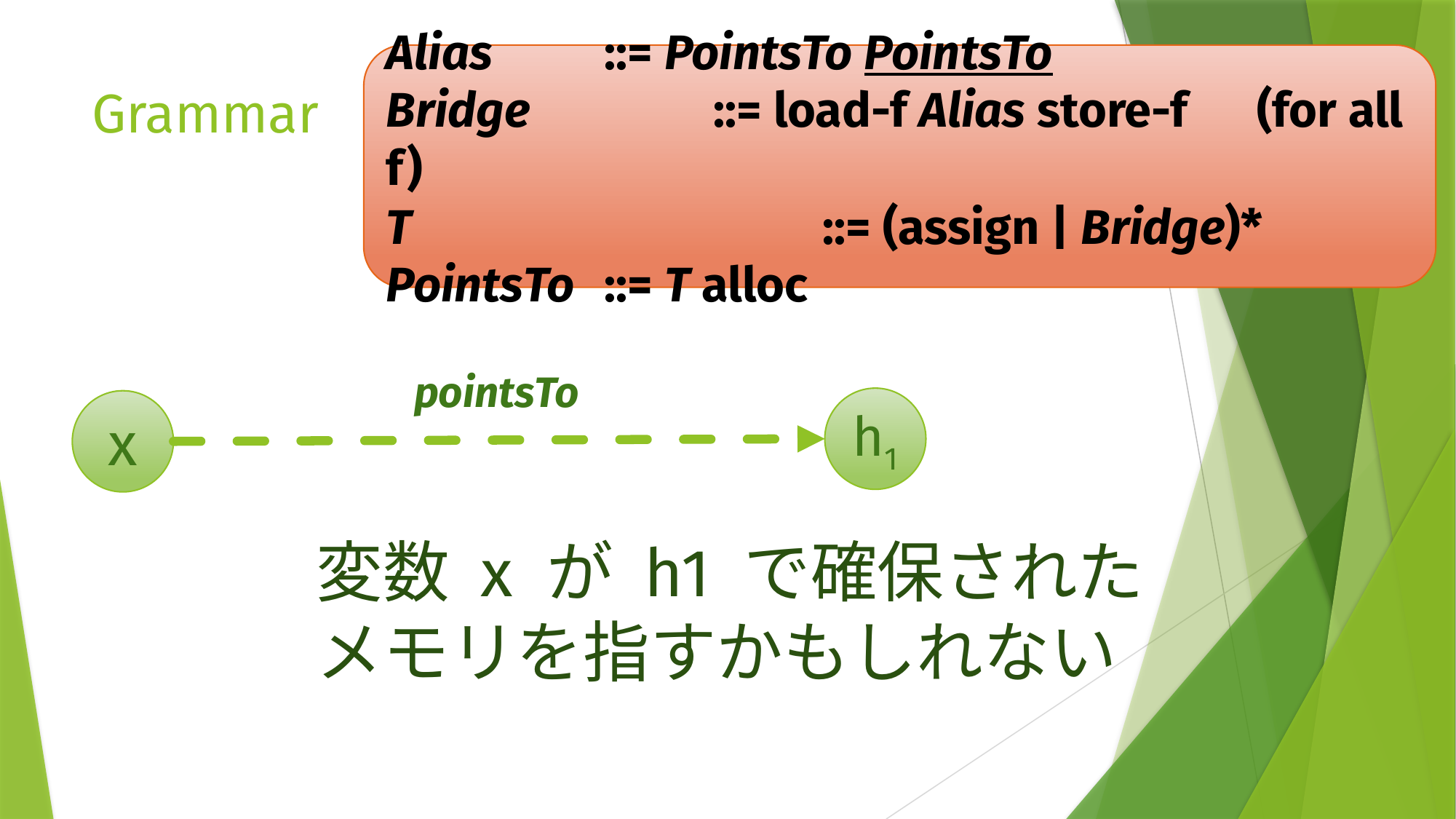

Alias		::= PointsTo PointsTo
Bridge		::= load-f Alias store-f      (for all f)
T				::= (assign | Bridge)*
PointsTo	::= T alloc
# Grammar
pointsTo
h1
x
変数 x が h1 で確保された
メモリを指すかもしれない